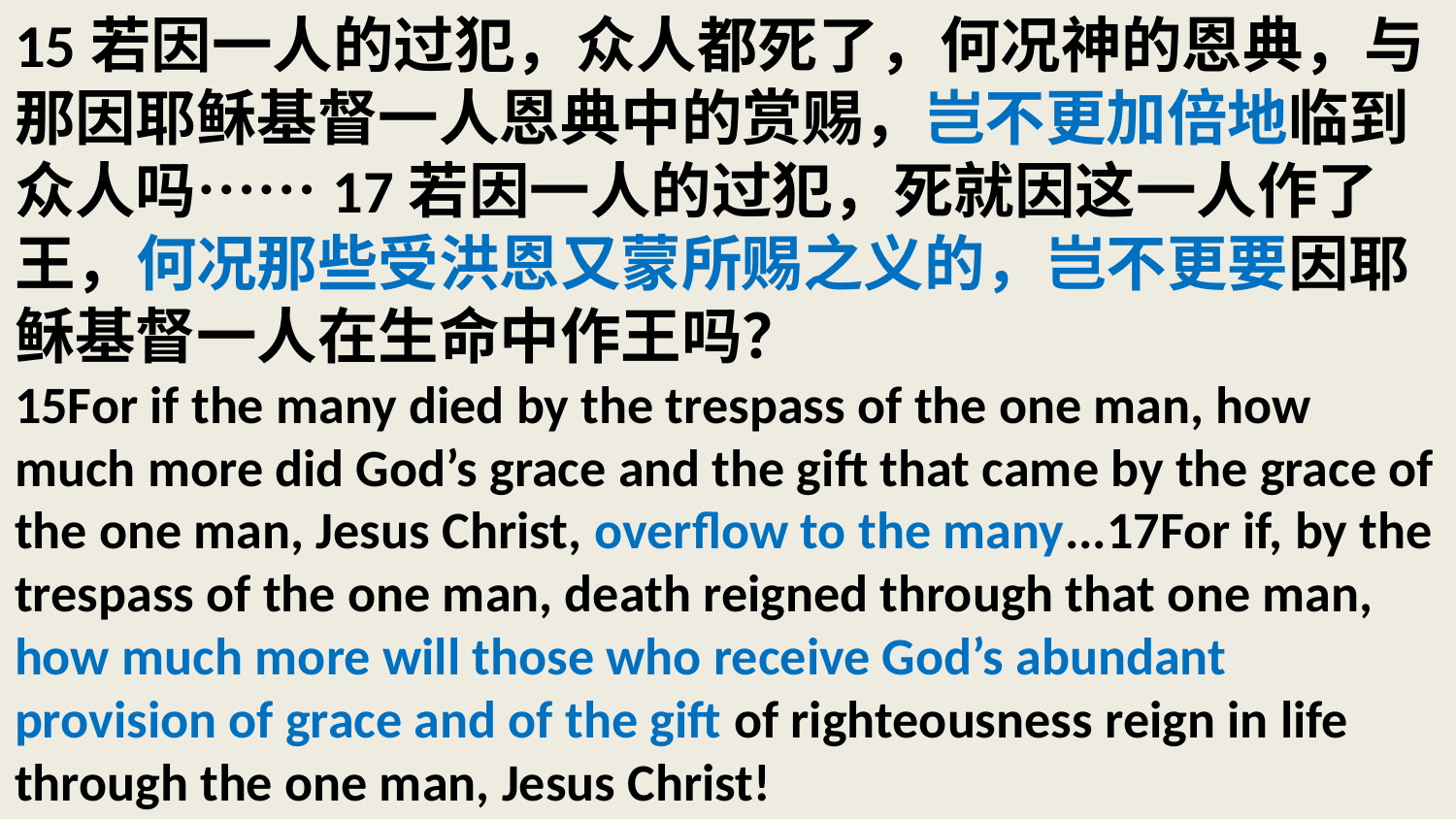

# 15若因一人的过犯，众人都死了，何况神的恩典，与那因耶稣基督一人恩典中的赏赐，岂不更加倍地临到众人吗……17若因一人的过犯，死就因这一人作了王，何况那些受洪恩又蒙所赐之义的，岂不更要因耶稣基督一人在生命中作王吗？ 15For if the many died by the trespass of the one man, how much more did God’s grace and the gift that came by the grace of the one man, Jesus Christ, overflow to the many...17For if, by the trespass of the one man, death reigned through that one man, how much more will those who receive God’s abundant provision of grace and of the gift of righteousness reign in life through the one man, Jesus Christ!